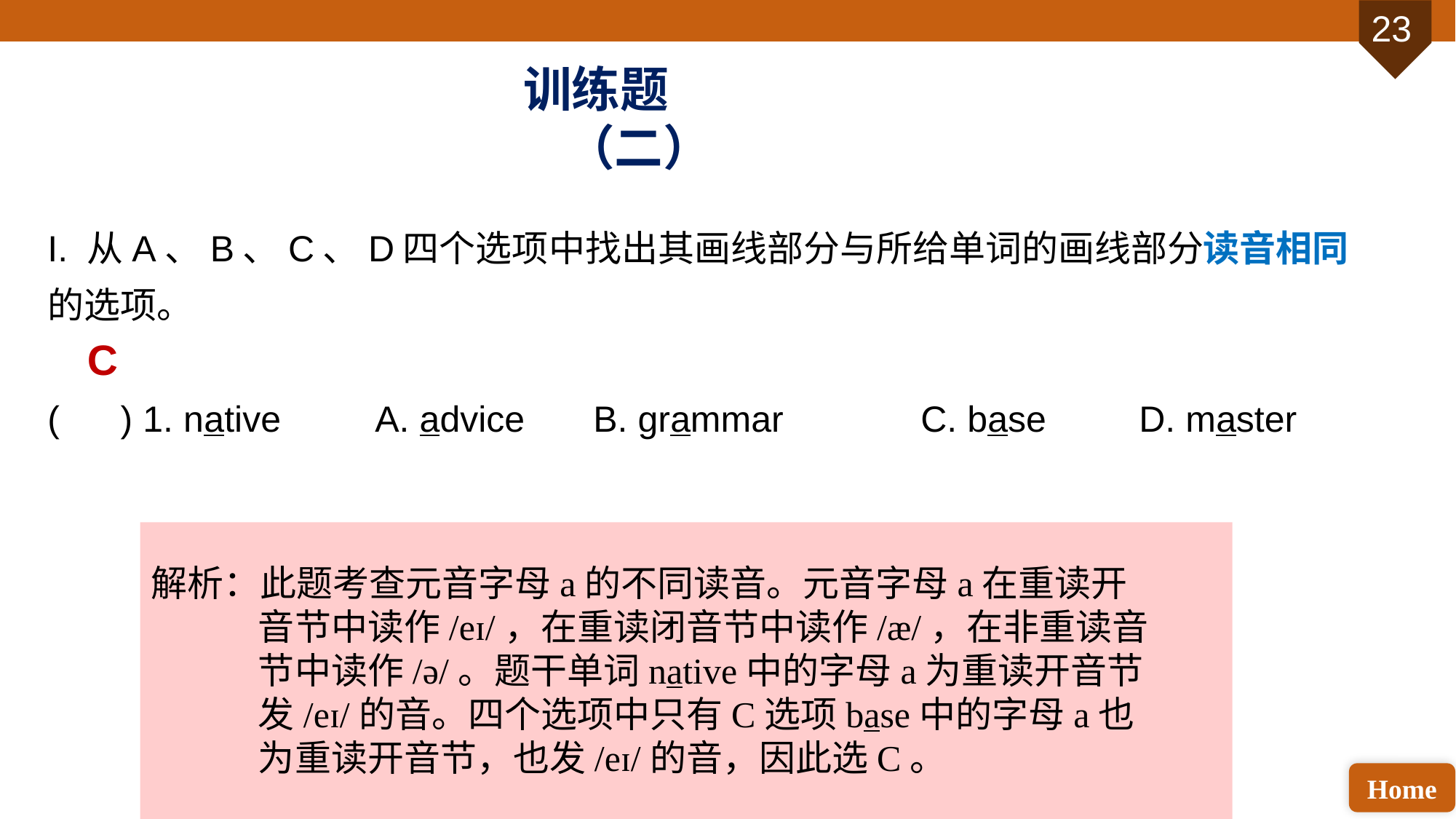

训练题（二）
I. 从A、B、C、D四个选项中找出其画线部分与所给单词的画线部分读音相同的选项。

(      ) 1. native 	A. advice 	B. grammar 		C. base 	D. master
C

解析：此题考查元音字母a的不同读音。元音字母a在重读开音节中读作/eɪ/，在重读闭音节中读作/æ/，在非重读音节中读作/ə/。题干单词native中的字母a为重读开音节发/eɪ/的音。四个选项中只有C选项base中的字母a也为重读开音节，也发/eɪ/的音，因此选C。